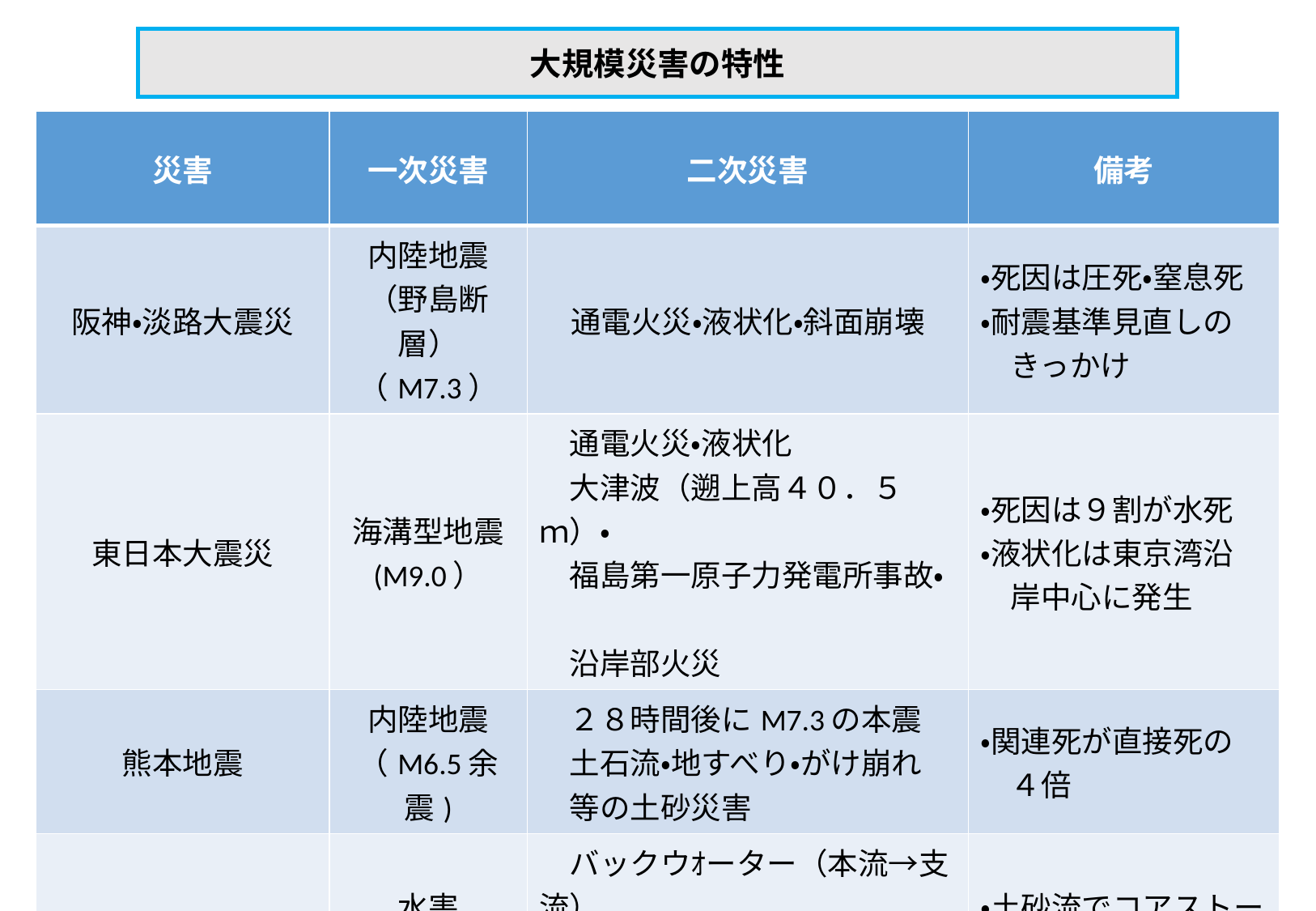

大規模災害の特性
| 災害 | 一次災害 | 二次災害 | 備考 |
| --- | --- | --- | --- |
| 阪神・淡路大震災 | 内陸地震（野島断層）（M7.3） | 通電火災・液状化・斜面崩壊 | ・死因は圧死・窒息死 ・耐震基準見直しの 　きっかけ |
| 東日本大震災 | 海溝型地震 (M9.0） | 通電火災・液状化 　大津波（遡上高４０．５ｍ）・ 　福島第一原子力発電所事故・　 　沿岸部火災 | ・死因は９割が水死 ・液状化は東京湾沿 　岸中心に発生 |
| 熊本地震 | 内陸地震 （M6.5余震) | ２８時間後にM7.3の本震 　土石流・地すべり・がけ崩れ 　等の土砂災害 | ・関連死が直接死の　 　４倍 |
| 西日本豪雨災害 | 水害 （土石流等） | バックウｵーター（本流→支流） 　下水道閉塞等による内水氾濫　 　ダム放流による河川決壊 | ・土砂流でコアストー　 　ン発生 |
| 令和元年房総半島台風・東日本台風 | 台風 | バックウｵーター（本流→支流） |  |
２